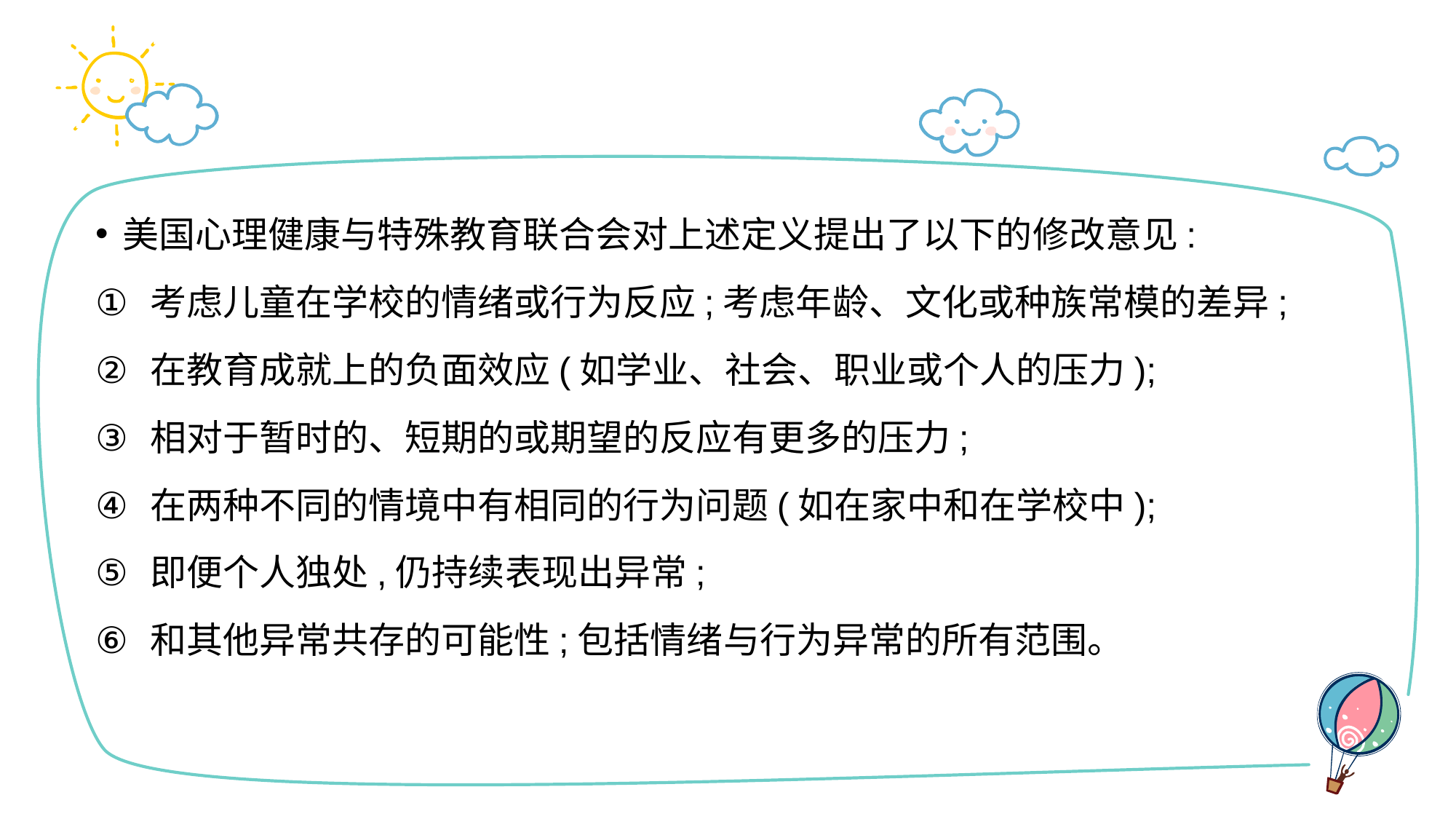

#
美国心理健康与特殊教育联合会对上述定义提出了以下的修改意见:
考虑儿童在学校的情绪或行为反应;考虑年龄、文化或种族常模的差异;
在教育成就上的负面效应(如学业、社会、职业或个人的压力);
相对于暂时的、短期的或期望的反应有更多的压力;
在两种不同的情境中有相同的行为问题(如在家中和在学校中);
即便个人独处,仍持续表现出异常;
和其他异常共存的可能性;包括情绪与行为异常的所有范围。